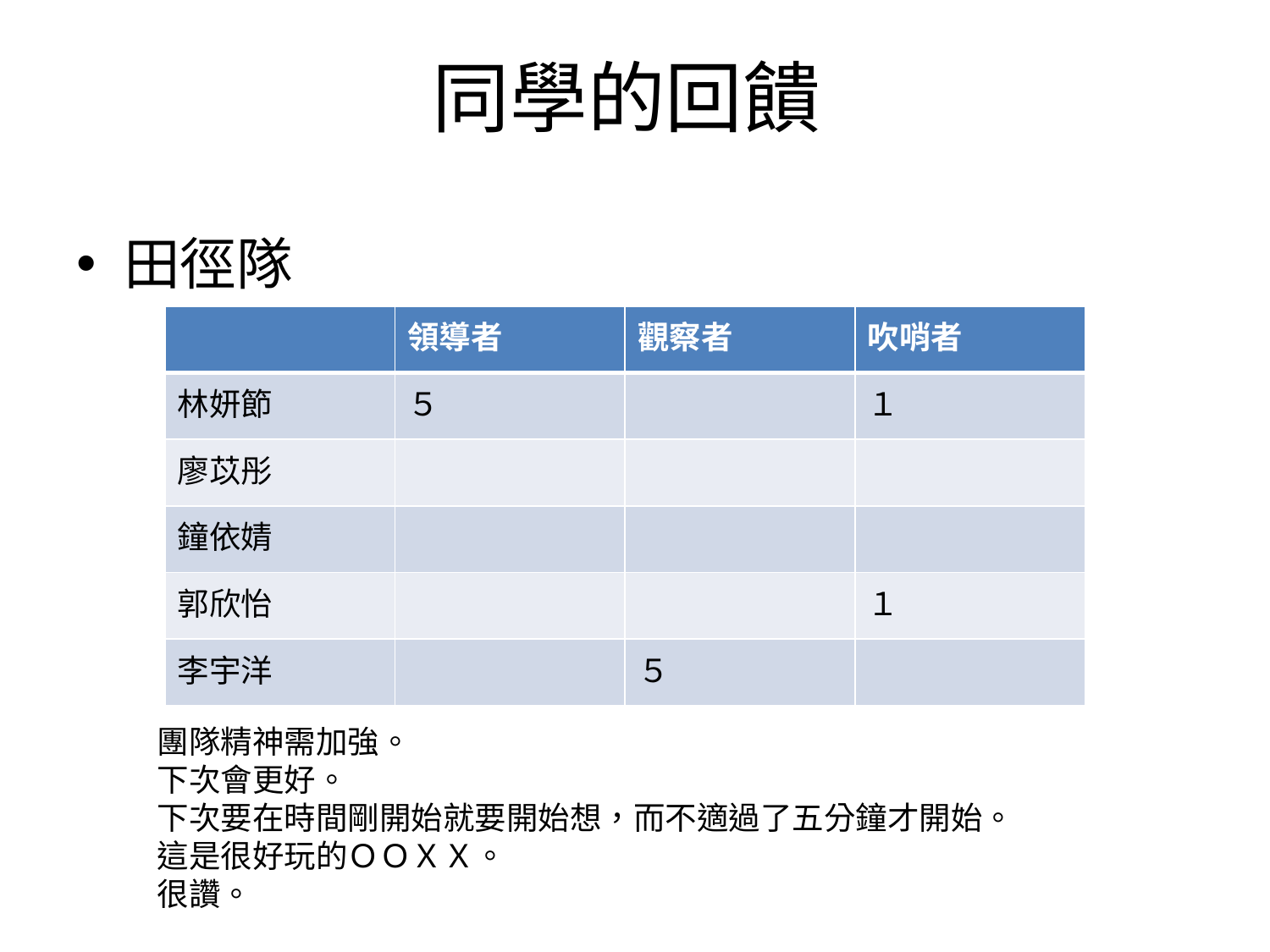

# 同學的回饋
田徑隊

|  | 領導者 | 觀察者 | 吹哨者 |
| --- | --- | --- | --- |
| 林妍節 | ５ |  | １ |
| 廖苡彤 |  |  |  |
| 鐘依婧 |  |  |  |
| 郭欣怡 |  |  | １ |
| 李宇洋 |  | ５ |  |
團隊精神需加強。
下次會更好。
下次要在時間剛開始就要開始想，而不適過了五分鐘才開始。
這是很好玩的ＯＯＸＸ。
很讚。